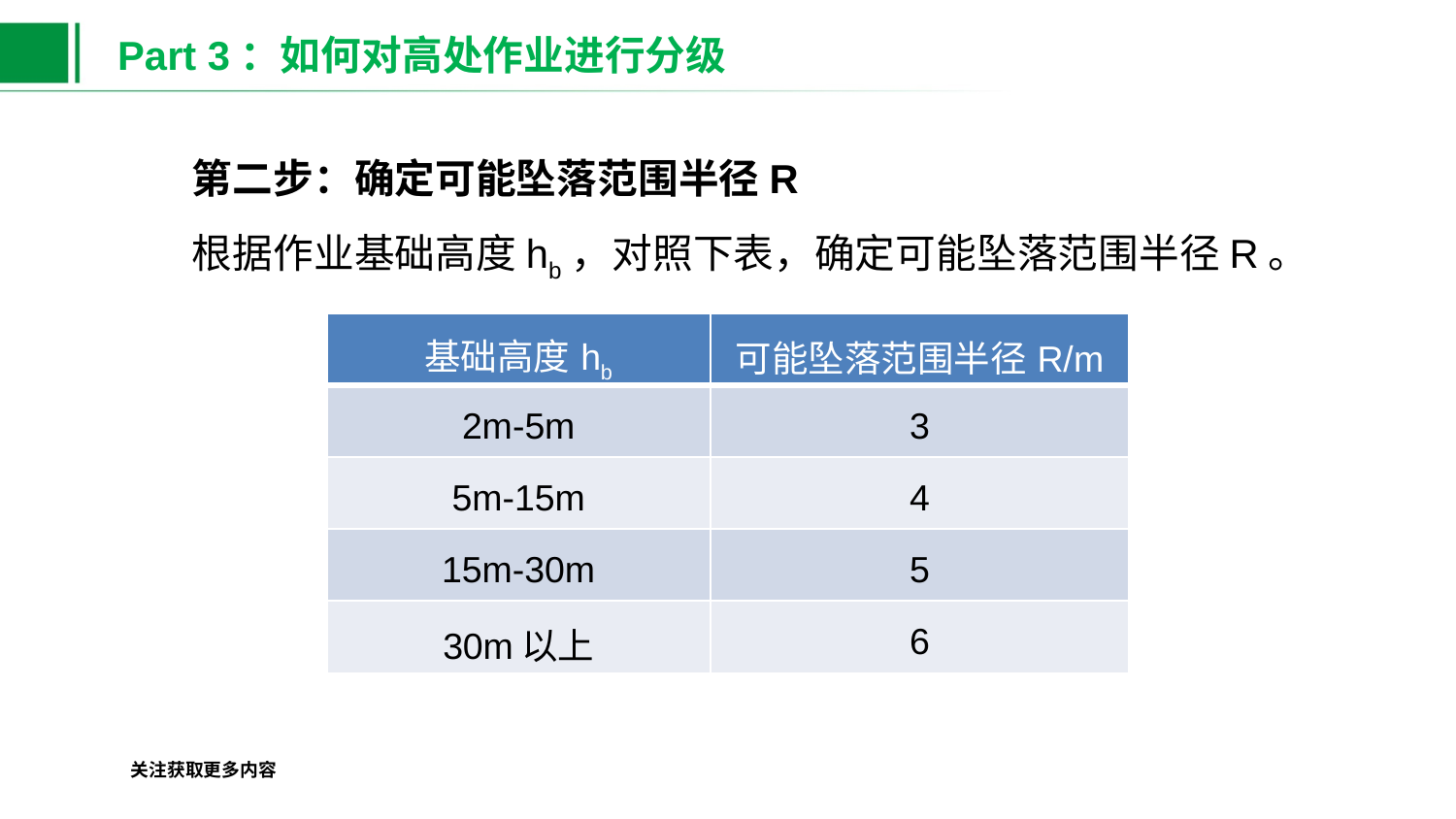

Part 3：如何对高处作业进行分级
第二步：确定可能坠落范围半径R
根据作业基础高度hb，对照下表，确定可能坠落范围半径R。
| 基础高度hb | 可能坠落范围半径R/m |
| --- | --- |
| 2m-5m | 3 |
| 5m-15m | 4 |
| 15m-30m | 5 |
| 30m以上 | 6 |
关注获取更多内容
14